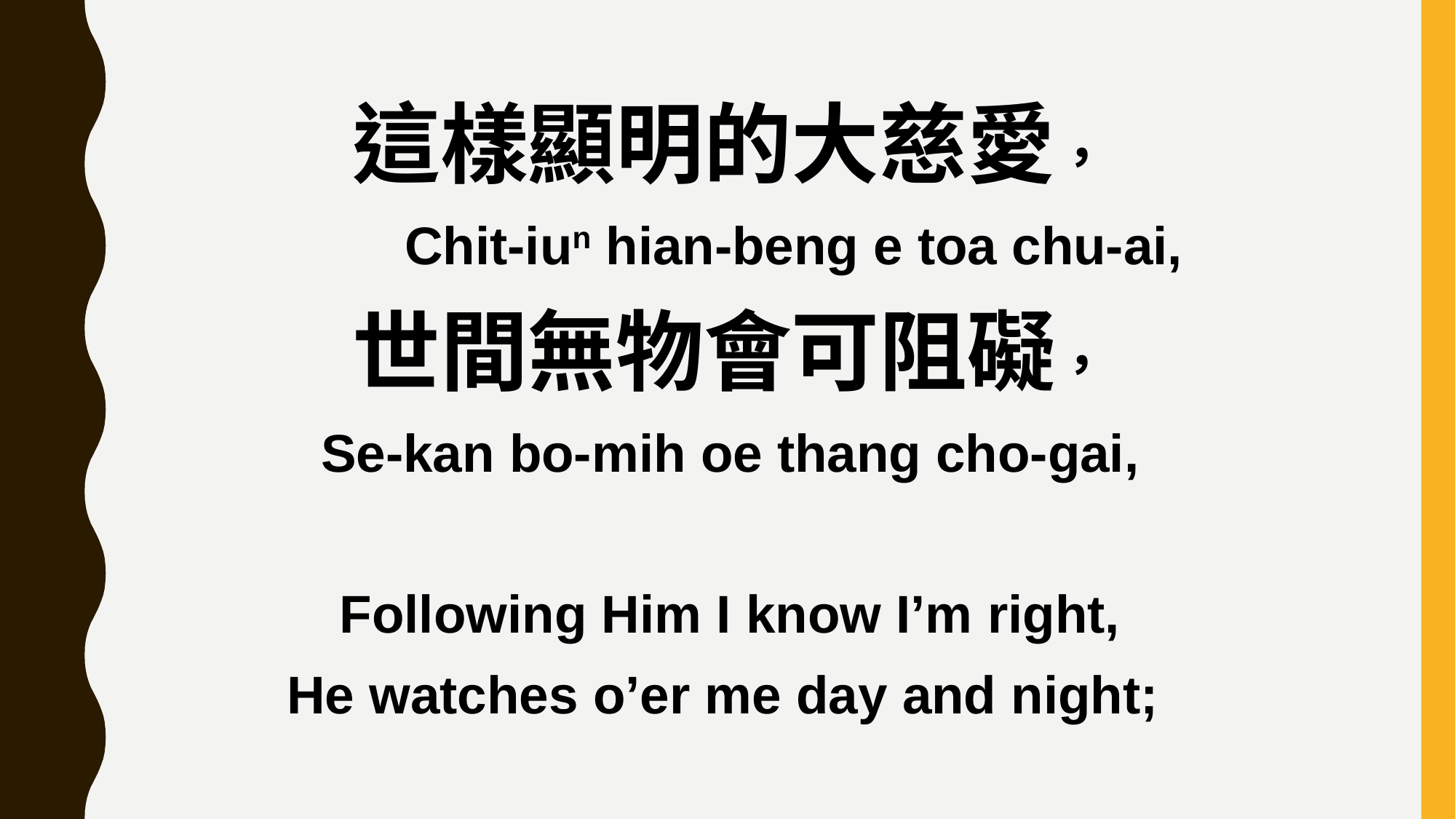

這樣顯明的大慈愛，
              Chit-iun hian-beng e toa chu-ai,
世間無物會可阻礙，
Se-kan bo-mih oe thang cho-gai,

Following Him I know I’m right,
He watches o’er me day and night;